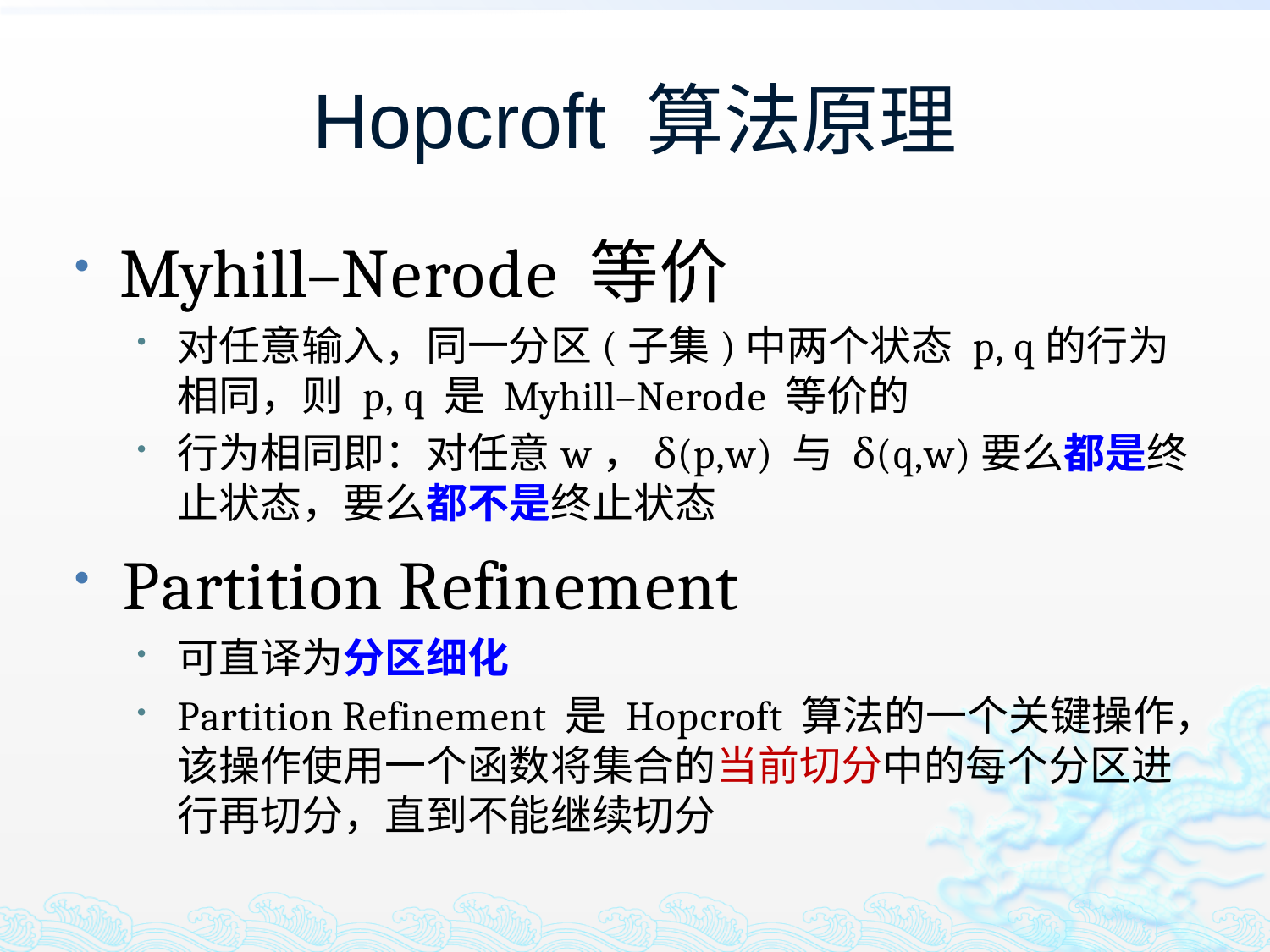

# Hopcroft 算法原理
Myhill–Nerode 等价
对任意输入，同一分区(子集)中两个状态 p, q的行为相同，则 p, q 是 Myhill–Nerode 等价的
行为相同即：对任意w，δ(p,w) 与 δ(q,w)要么都是终止状态，要么都不是终止状态
Partition Refinement
可直译为分区细化
Partition Refinement 是 Hopcroft 算法的一个关键操作，该操作使用一个函数将集合的当前切分中的每个分区进行再切分，直到不能继续切分